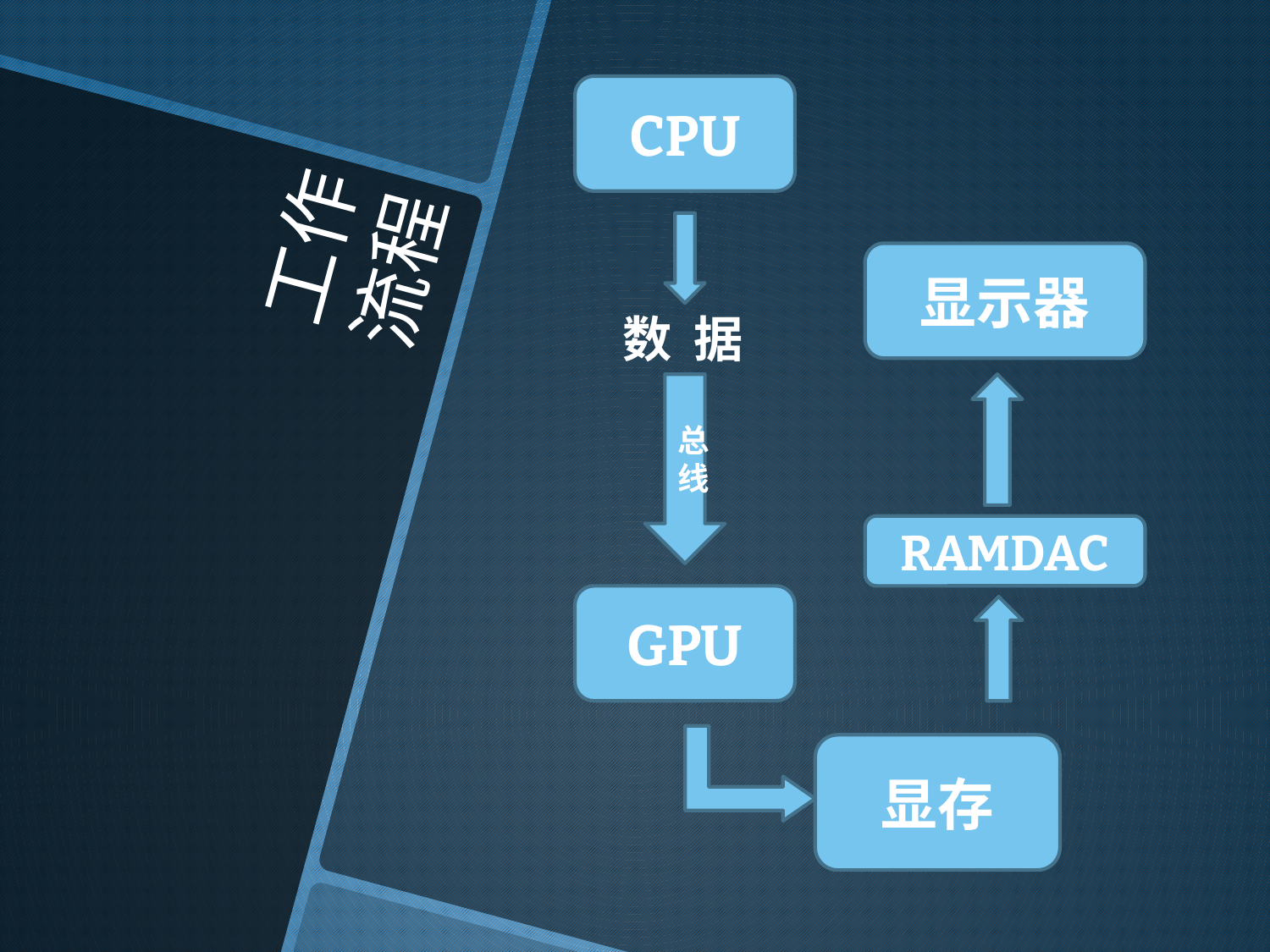

# 工作流程
CPU

显示器
数  据
总线

RAMDAC
GPU

显存